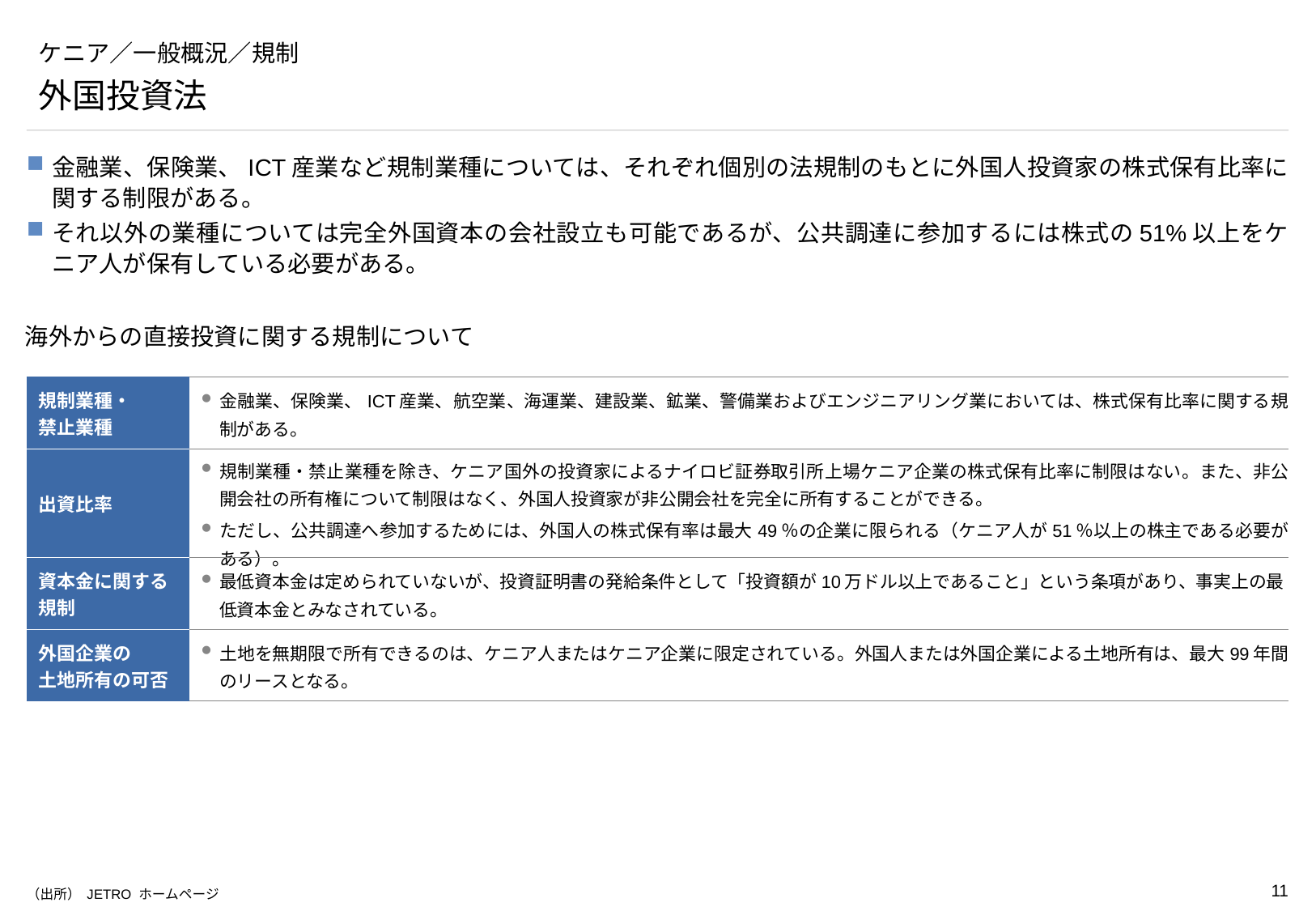

# ケニア／一般概況／規制
外国投資法
金融業、保険業、ICT産業など規制業種については、それぞれ個別の法規制のもとに外国人投資家の株式保有比率に関する制限がある。
それ以外の業種については完全外国資本の会社設立も可能であるが、公共調達に参加するには株式の51%以上をケニア人が保有している必要がある。
海外からの直接投資に関する規制について
| 規制業種・ 禁止業種 | 金融業、保険業、ICT産業、航空業、海運業、建設業、鉱業、警備業およびエンジニアリング業においては、株式保有比率に関する規制がある。 |
| --- | --- |
| 出資比率 | 規制業種・禁止業種を除き、ケニア国外の投資家によるナイロビ証券取引所上場ケニア企業の株式保有比率に制限はない。また、非公開会社の所有権について制限はなく、外国人投資家が非公開会社を完全に所有することができる。 ただし、公共調達へ参加するためには、外国人の株式保有率は最大49％の企業に限られる（ケニア人が51％以上の株主である必要がある）。 |
| 資本金に関する 規制 | 最低資本金は定められていないが、投資証明書の発給条件として「投資額が10万ドル以上であること」という条項があり、事実上の最低資本金とみなされている。 |
| 外国企業の 土地所有の可否 | 土地を無期限で所有できるのは、ケニア人またはケニア企業に限定されている。外国人または外国企業による土地所有は、最大99年間のリースとなる。 |
（出所） JETRO ホームページ